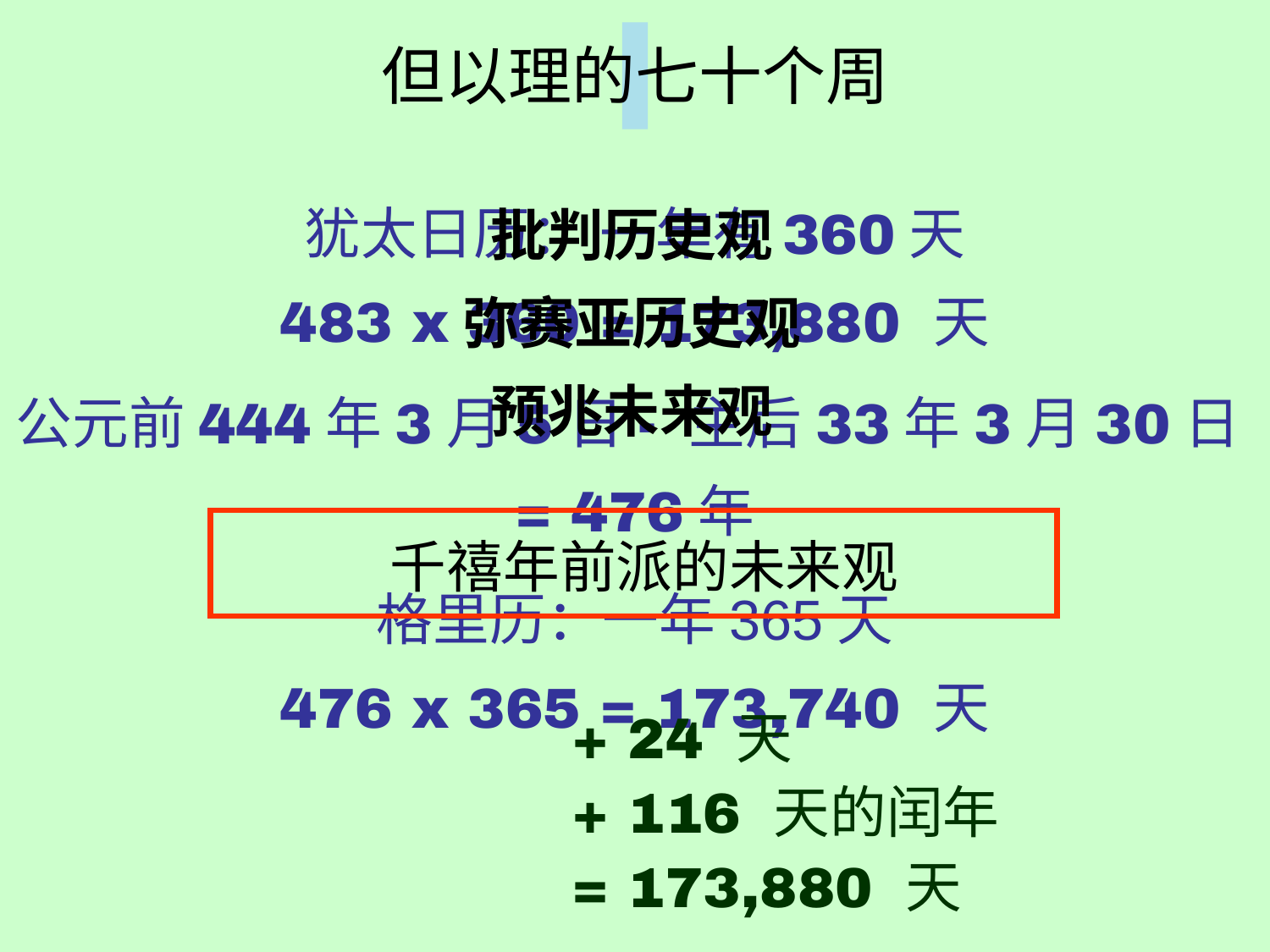

但以理的七十个周
犹太日历： 一年有360天
483 x 360 = 173,880 天

公元前444年3月5日- 主后33年3月30日= 476年

格里历：一年365天
476 x 365 = 173,740 天
批判历史观
弥赛亚历史观
预兆未来观
千禧年前派的未来观

+ 24 天
+ 116 天的闰年
= 173,880 天